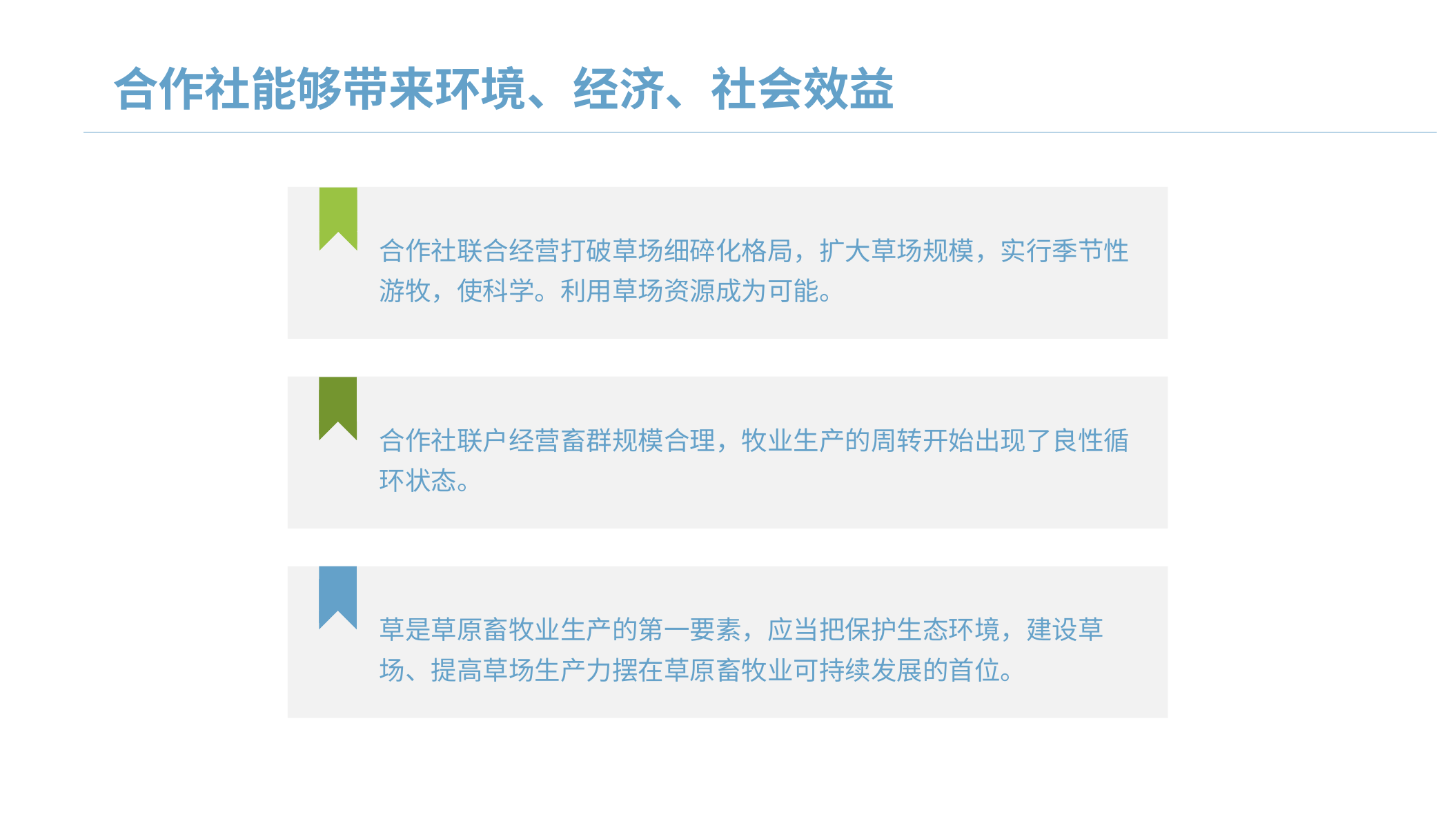

合作社能够带来环境、经济、社会效益

合作社联合经营打破草场细碎化格局，扩大草场规模，实行季节性游牧，使科学。利用草场资源成为可能。

合作社联户经营畜群规模合理，牧业生产的周转开始出现了良性循环状态。

草是草原畜牧业生产的第一要素，应当把保护生态环境，建设草场、提高草场生产力摆在草原畜牧业可持续发展的首位。